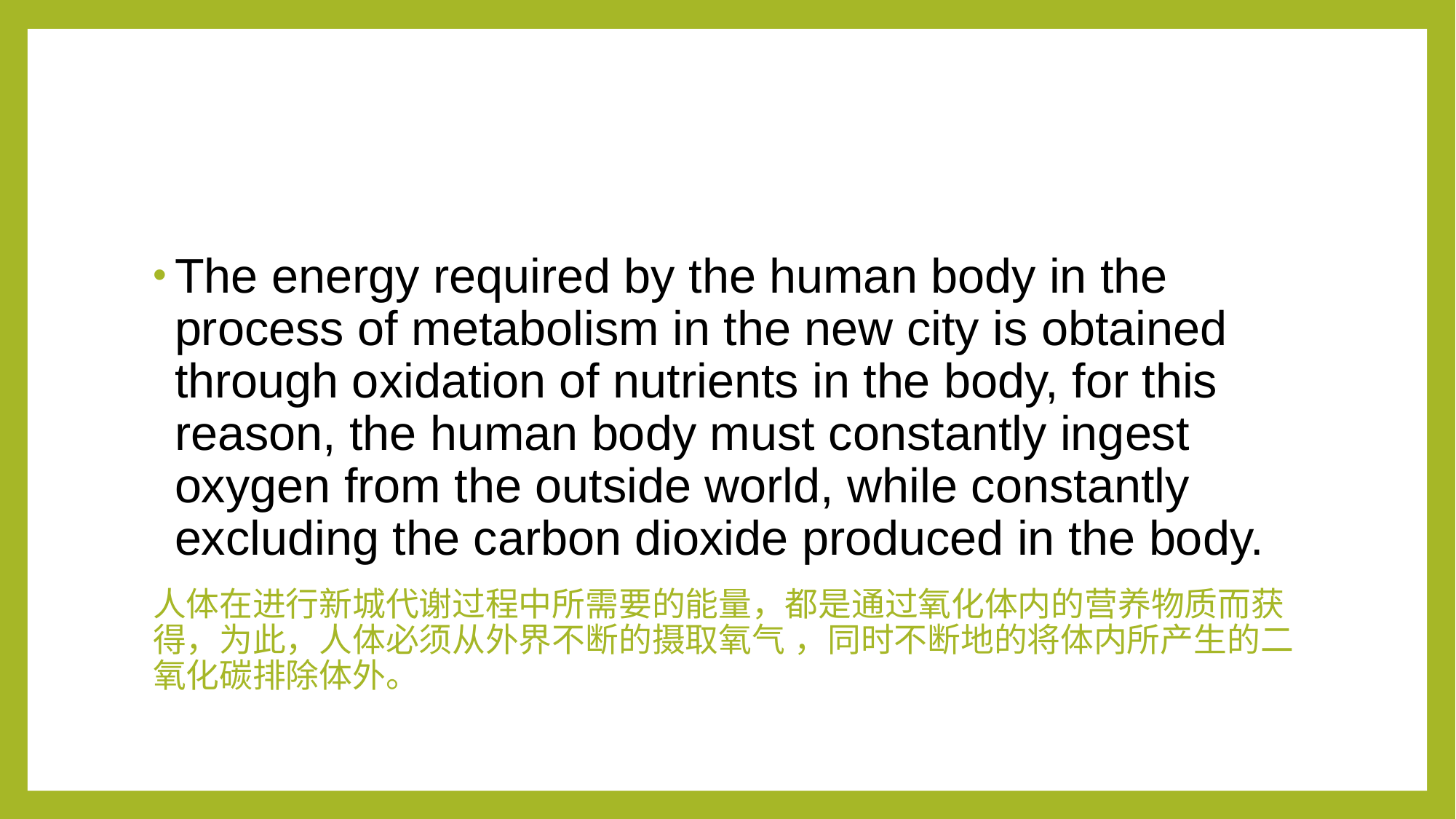

#
The energy required by the human body in the process of metabolism in the new city is obtained through oxidation of nutrients in the body, for this reason, the human body must constantly ingest oxygen from the outside world, while constantly excluding the carbon dioxide produced in the body.
人体在进行新城代谢过程中所需要的能量，都是通过氧化体内的营养物质而获得，为此，人体必须从外界不断的摄取氧气 ，同时不断地的将体内所产生的二氧化碳排除体外。